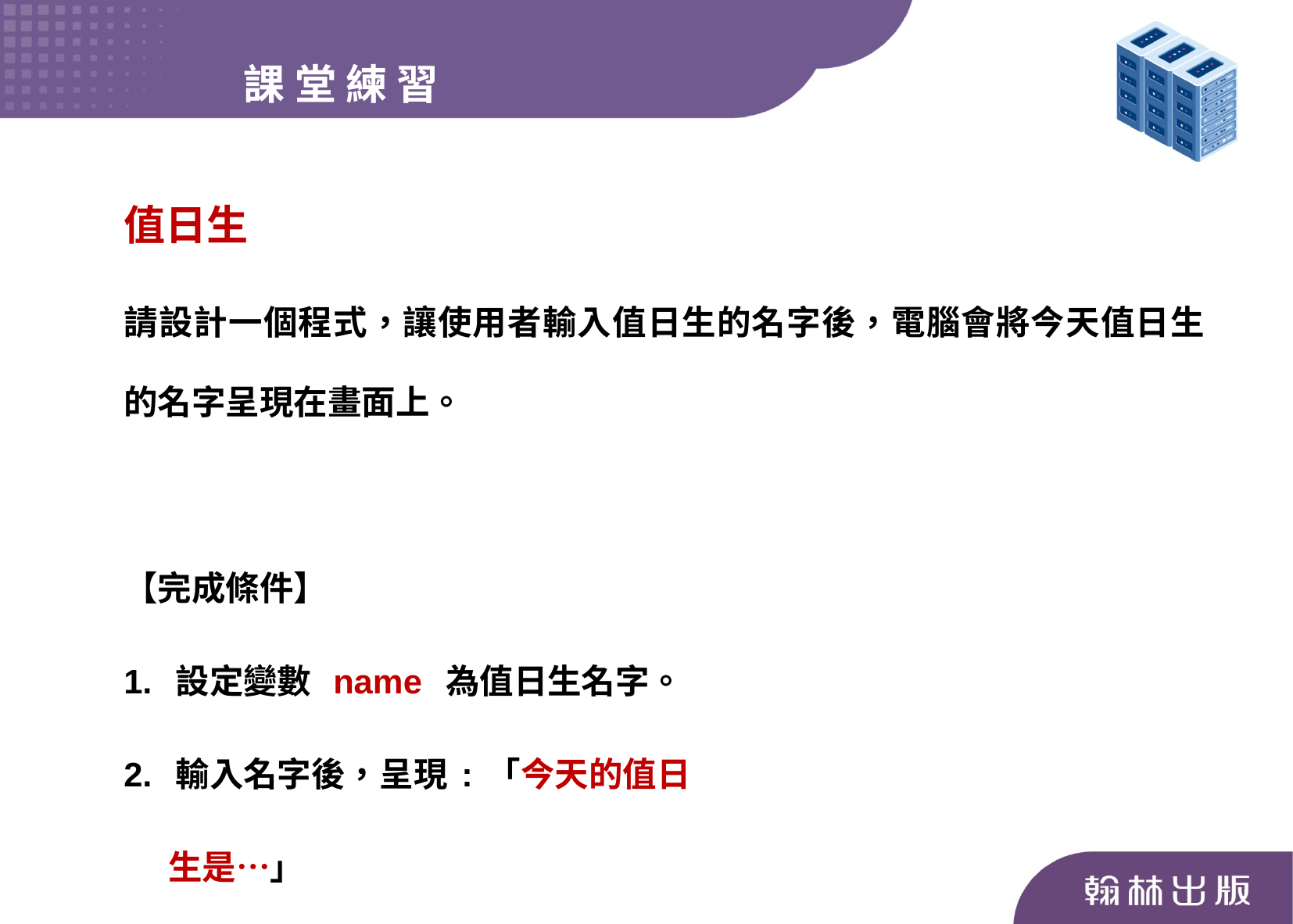

課 堂 練 習
值日生
請設計一個程式，讓使用者輸入值日生的名字後，電腦會將今天值日生的名字呈現在畫面上。

【完成條件】
1. 設定變數 name 為值日生名字。
2. 輸入名字後，呈現:「今天的值日
    生是⋯」